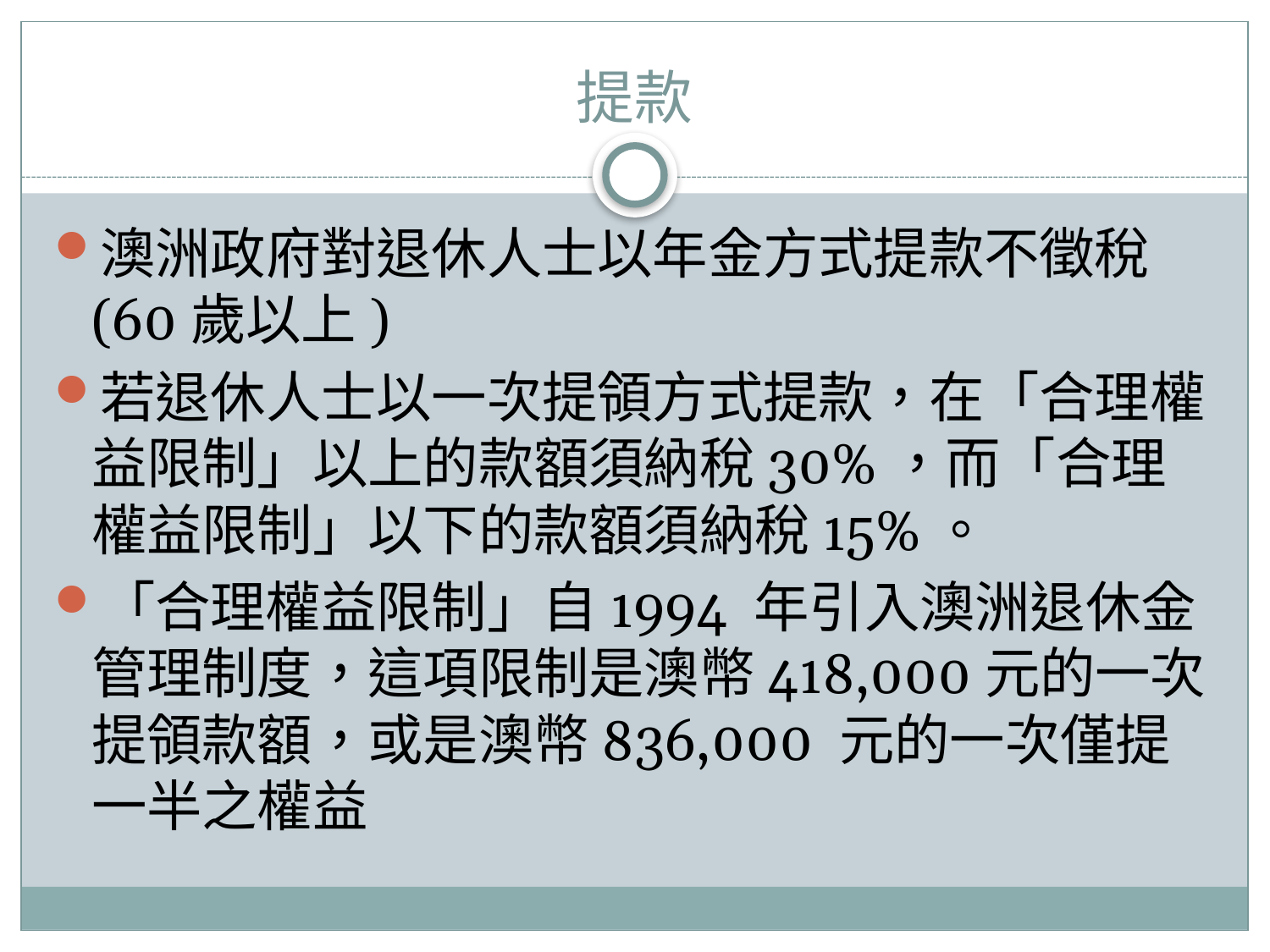

# 提款
澳洲政府對退休人士以年金方式提款不徵稅(60歲以上)
若退休人士以一次提領方式提款，在「合理權益限制」以上的款額須納稅30%，而「合理權益限制」以下的款額須納稅15%。
「合理權益限制」自1994 年引入澳洲退休金管理制度，這項限制是澳幣418,000元的一次提領款額，或是澳幣836,000 元的一次僅提一半之權益